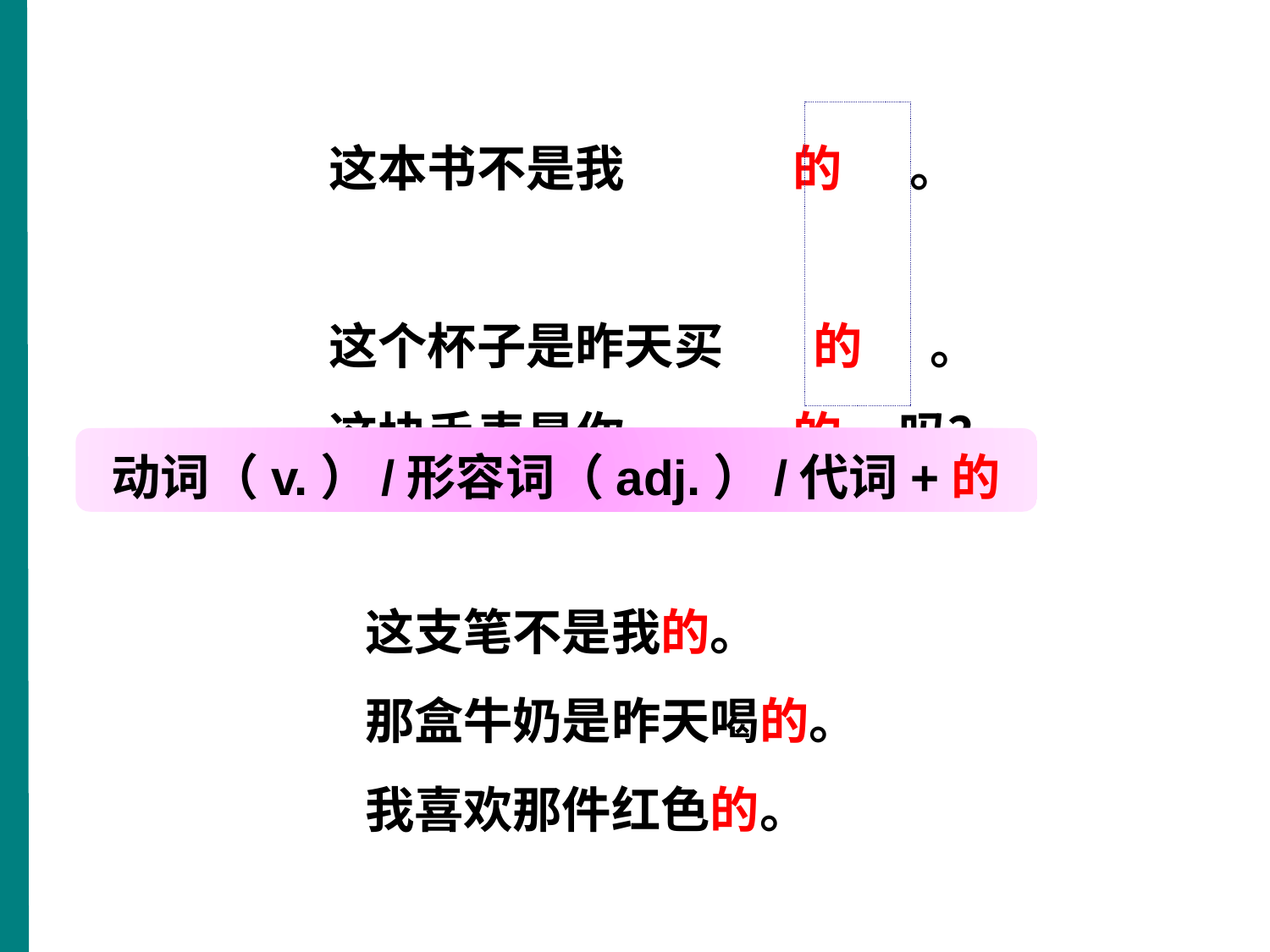

这本书不是我               的      。
这个杯子是昨天买        的      。
这块手表是你               的     吗？

 动词（v.）/形容词（adj.）/代词+的
这支笔不是我的。
那盒牛奶是昨天喝的。
我喜欢那件红色的。

11